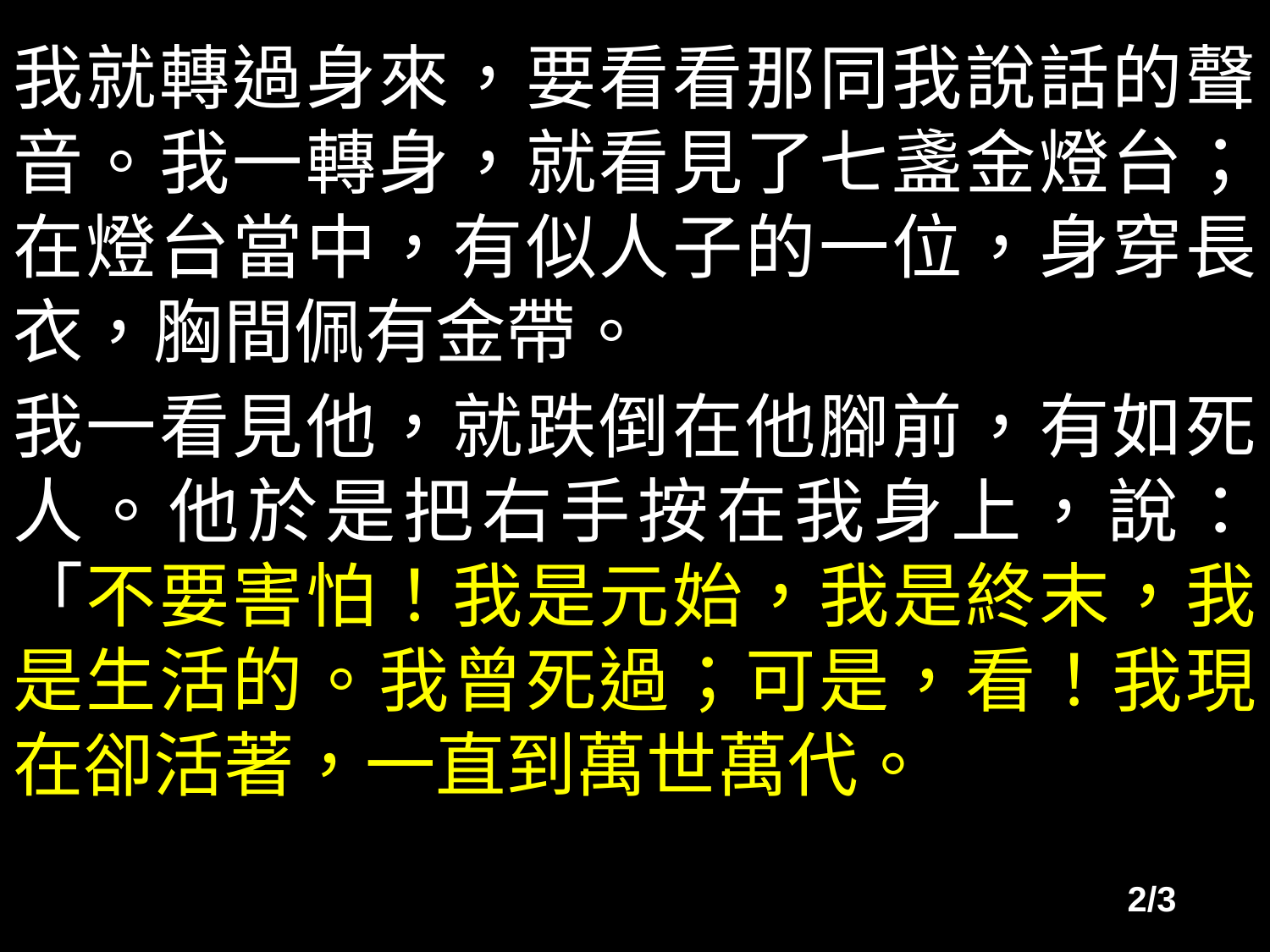

我就轉過身來，要看看那同我說話的聲音。我一轉身，就看見了七盞金燈台；在燈台當中，有似人子的一位，身穿長衣，胸間佩有金帶。
我一看見他，就跌倒在他腳前，有如死人。他於是把右手按在我身上，說：「不要害怕！我是元始，我是終末，我是生活的。我曾死過；可是，看！我現在卻活著，一直到萬世萬代。
2/3